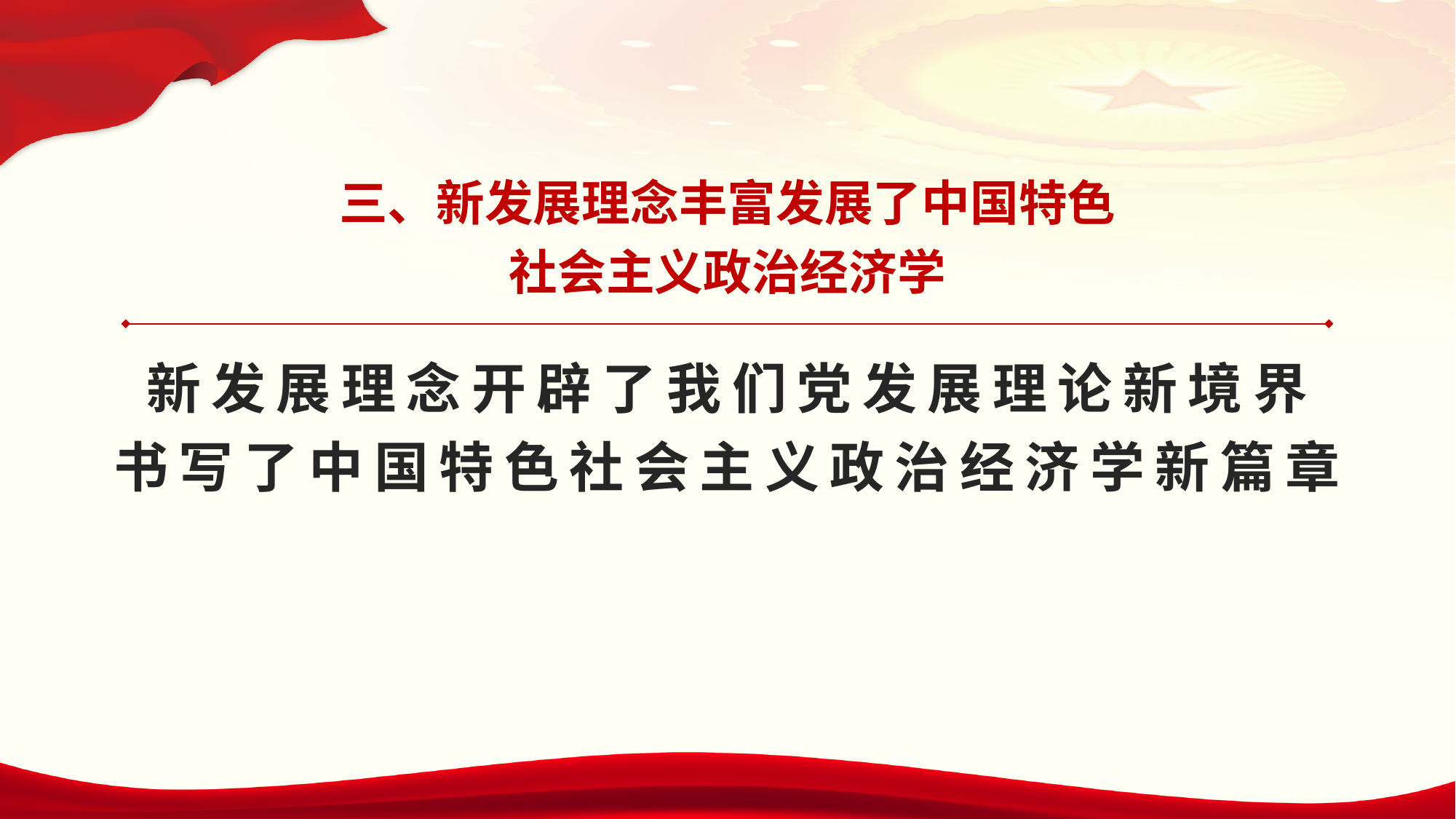

三、新发展理念丰富发展了中国特色
社会主义政治经济学
新发展理念开辟了我们党发展理论新境界
书写了中国特色社会主义政治经济学新篇章